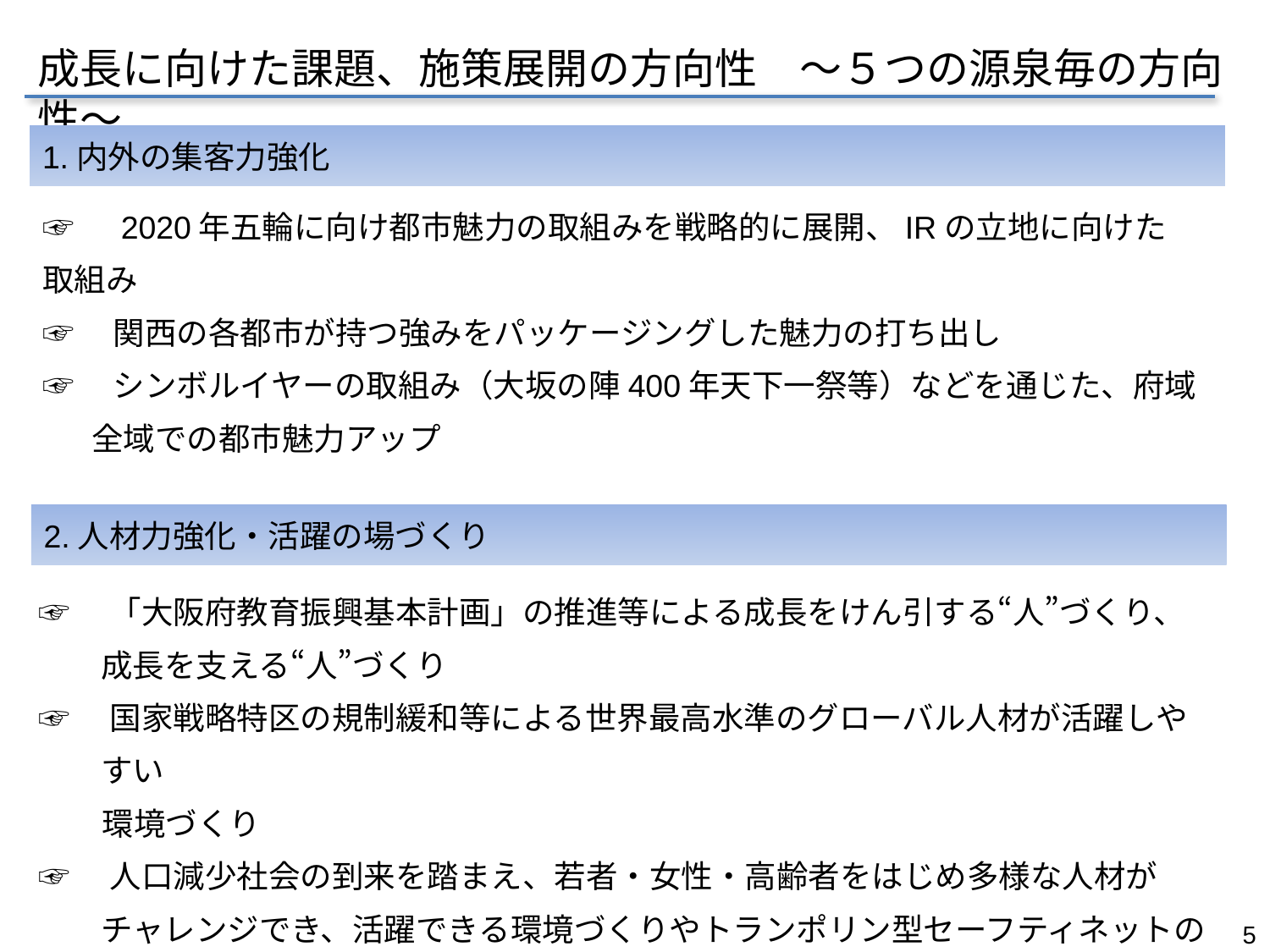

成長に向けた課題、施策展開の方向性　～５つの源泉毎の方向性～
1.内外の集客力強化
☞　2020年五輪に向け都市魅力の取組みを戦略的に展開、IRの立地に向けた取組み
☞　関西の各都市が持つ強みをパッケージングした魅力の打ち出し
☞　シンボルイヤーの取組み（大坂の陣400年天下一祭等）などを通じた、府域全域での都市魅力アップ
2.人材力強化・活躍の場づくり
☞　「大阪府教育振興基本計画」の推進等による成長をけん引する“人”づくり、成長を支える“人”づくり
☞　国家戦略特区の規制緩和等による世界最高水準のグローバル人材が活躍しやすい
　　環境づくり
☞　人口減少社会の到来を踏まえ、若者・女性・高齢者をはじめ多様な人材がチャレンジでき、活躍できる環境づくりやトランポリン型セーフティネットの構築
5